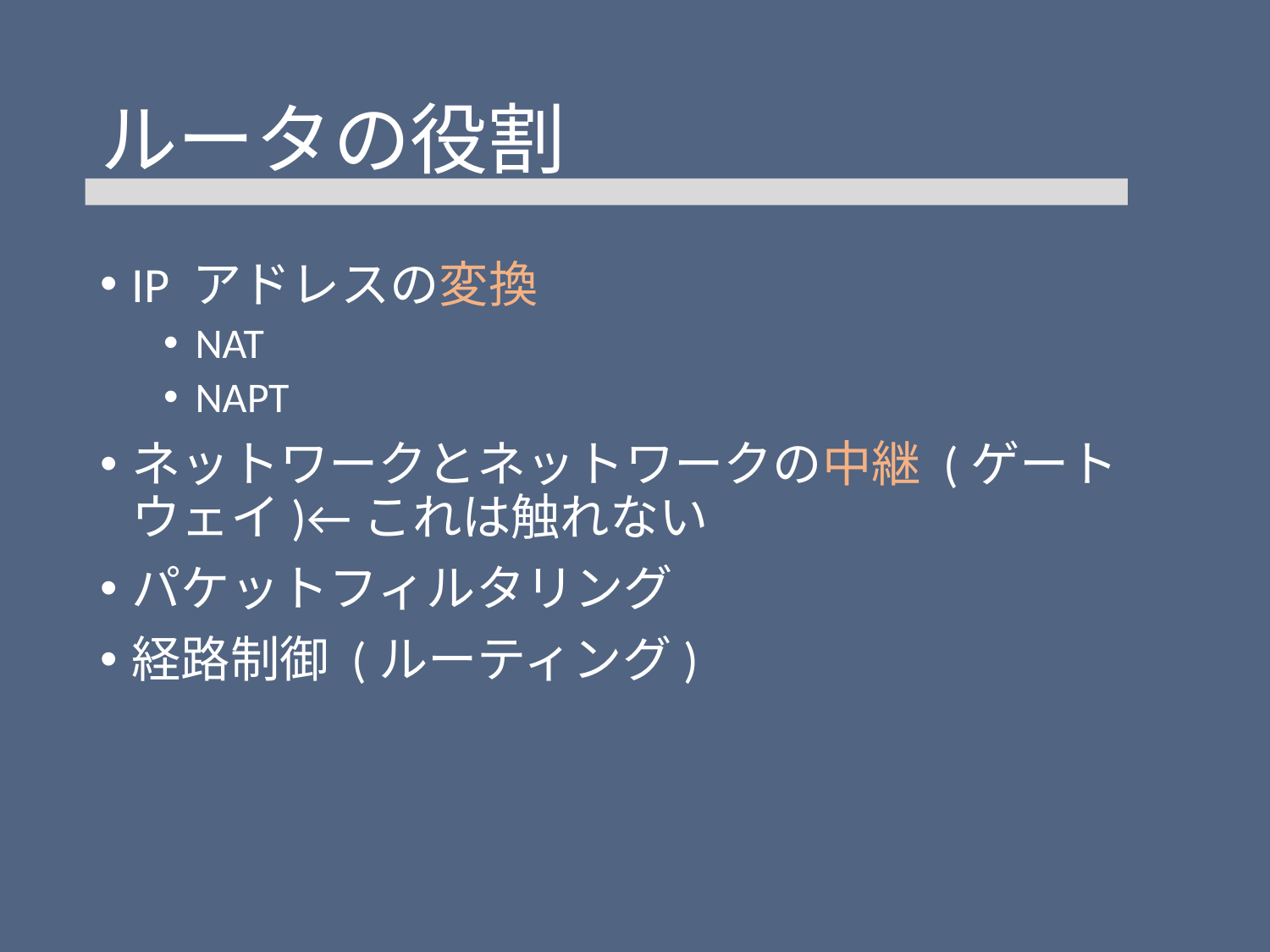

# ルータの役割

IP アドレスの変換
NAT
NAPT
ネットワークとネットワークの中継 (ゲートウェイ)←これは触れない
パケットフィルタリング
経路制御 (ルーティング)